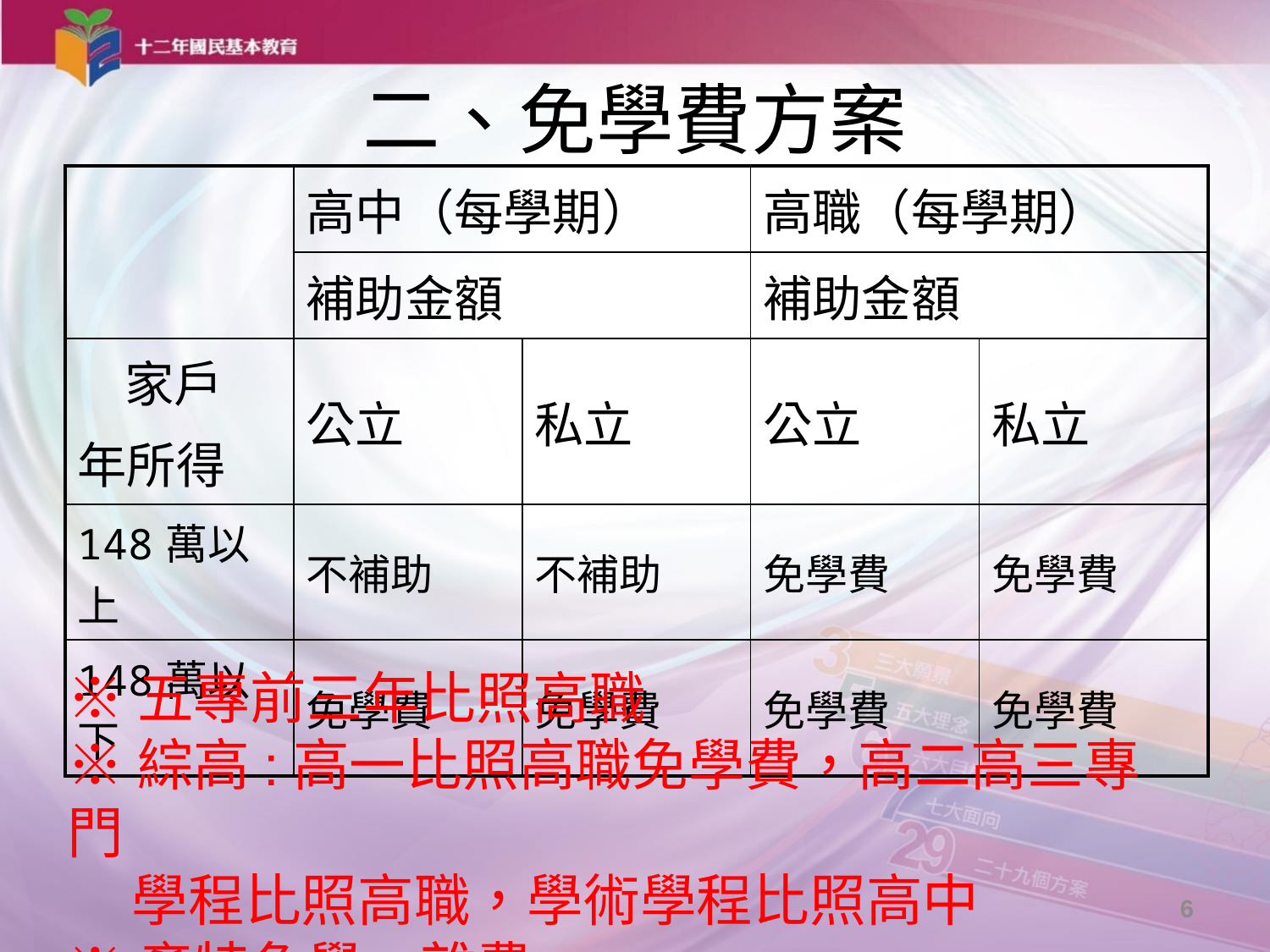

二、免學費方案
|  | 高中（每學期） |  | 高職（每學期） |  |
| --- | --- | --- | --- | --- |
|  | 補助金額 |  | 補助金額 |  |
| 家戶 年所得 | 公立 | 私立 | 公立 | 私立 |
| 148萬以上 | 不補助 | 不補助 | 免學費 | 免學費 |
| 148萬以下 | 免學費 | 免學費 | 免學費 | 免學費 |
※五專前三年比照高職
※綜高:高一比照高職免學費，高二高三專門
    學程比照高職，學術學程比照高中
※產特免學、雜費
6